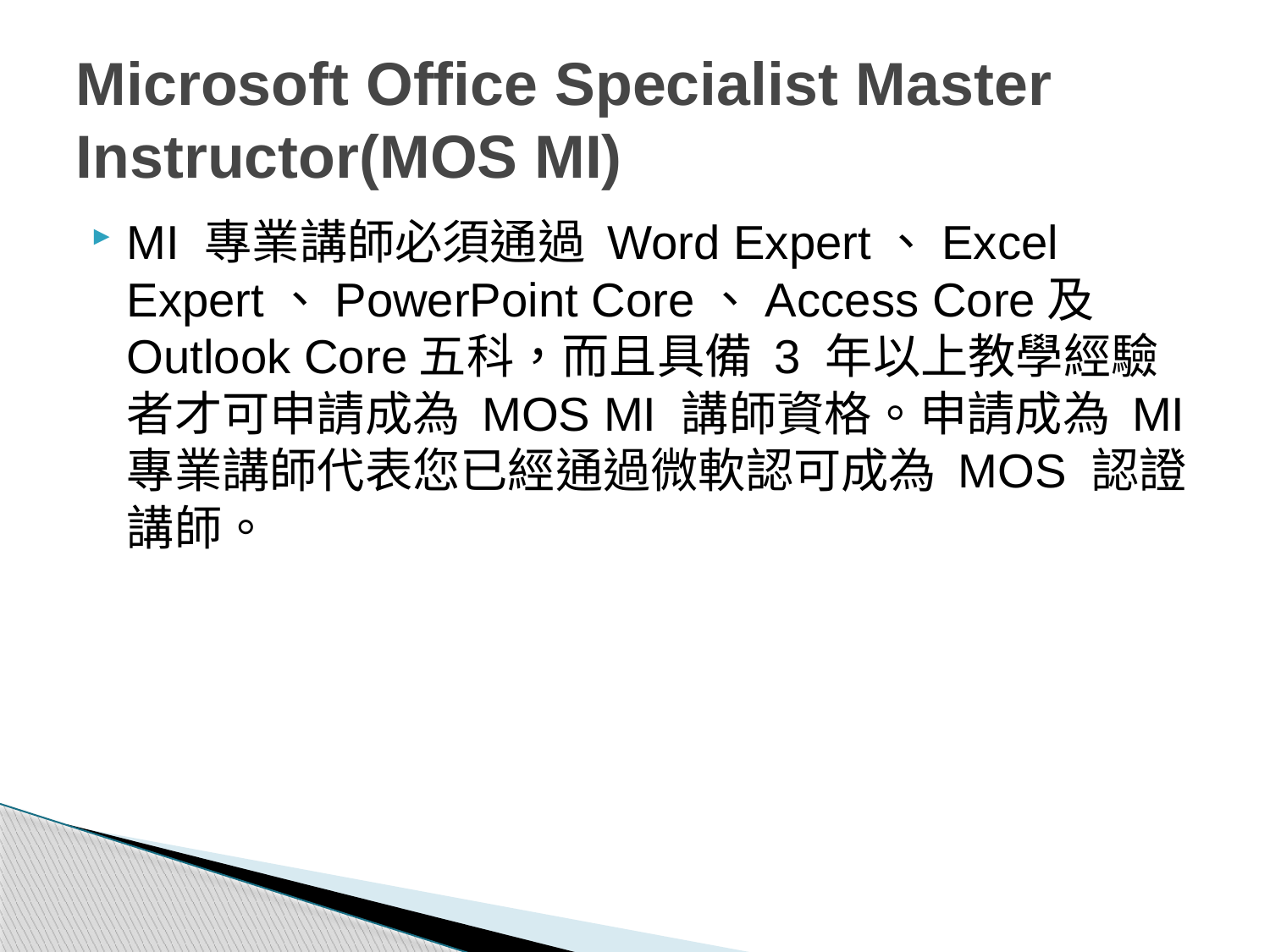

# Microsoft Office Specialist Master Instructor(MOS MI)
MI 專業講師必須通過 Word Expert、Excel Expert、PowerPoint Core、Access Core及Outlook Core五科，而且具備 3 年以上教學經驗者才可申請成為 MOS MI 講師資格。申請成為 MI 專業講師代表您已經通過微軟認可成為 MOS 認證講師。